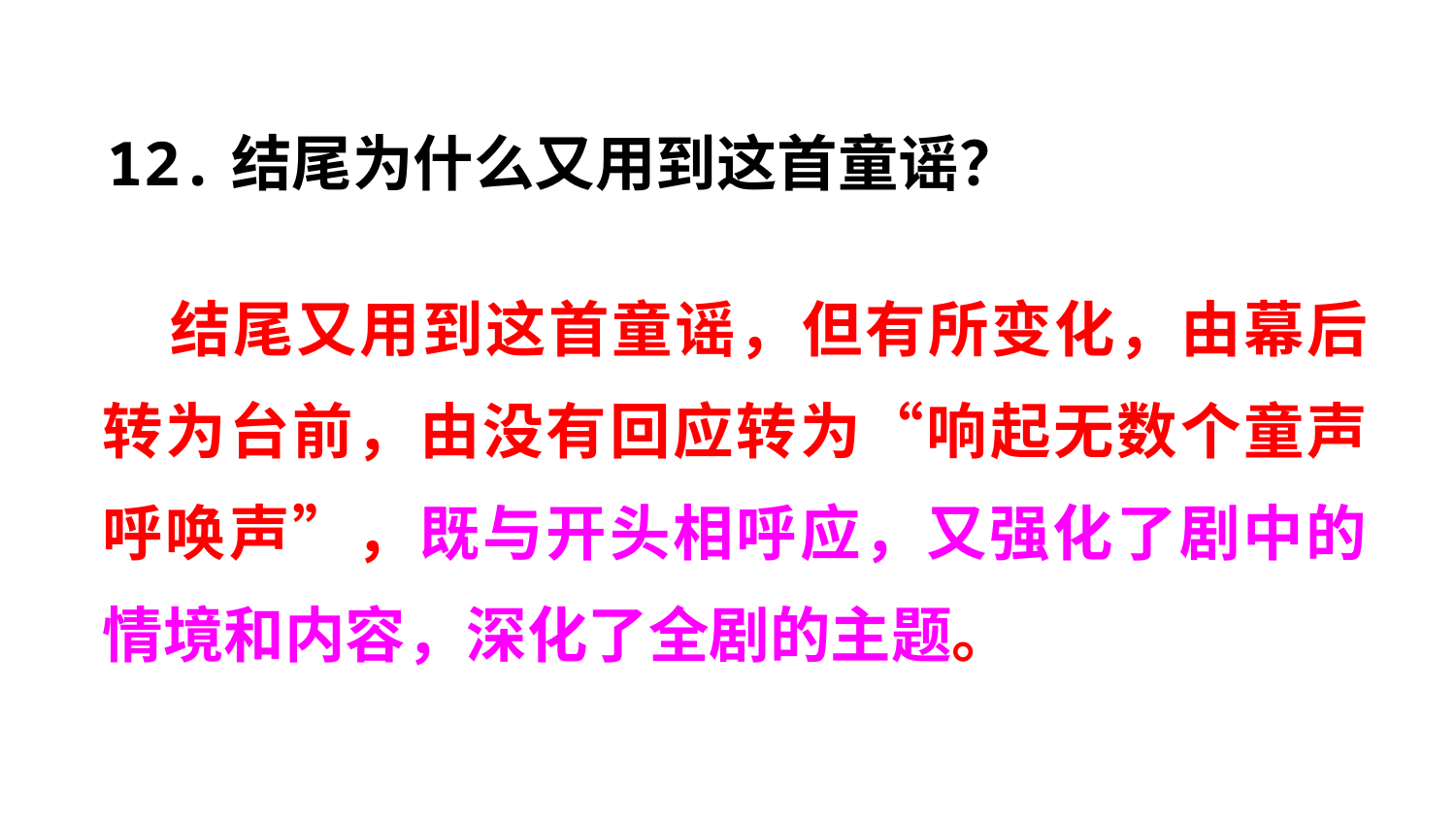

12.结尾为什么又用到这首童谣？
    结尾又用到这首童谣，但有所变化，由幕后转为台前，由没有回应转为“响起无数个童声呼唤声”，既与开头相呼应，又强化了剧中的情境和内容，深化了全剧的主题。